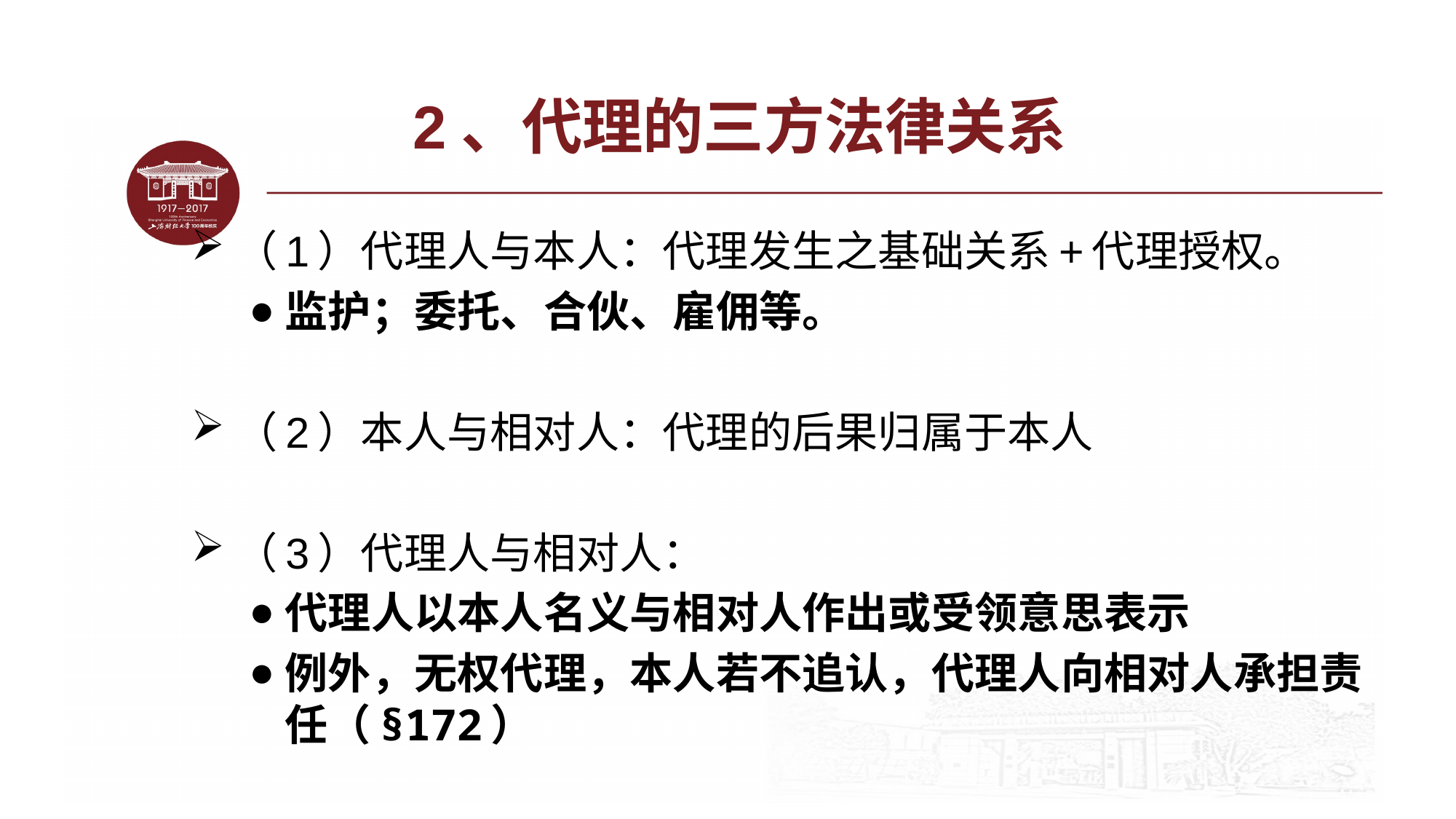

# 2、代理的三方法律关系
（1）代理人与本人：代理发生之基础关系+代理授权。
监护；委托、合伙、雇佣等。

（2）本人与相对人：代理的后果归属于本人

（3）代理人与相对人：
代理人以本人名义与相对人作出或受领意思表示
例外，无权代理，本人若不追认，代理人向相对人承担责任（§172）